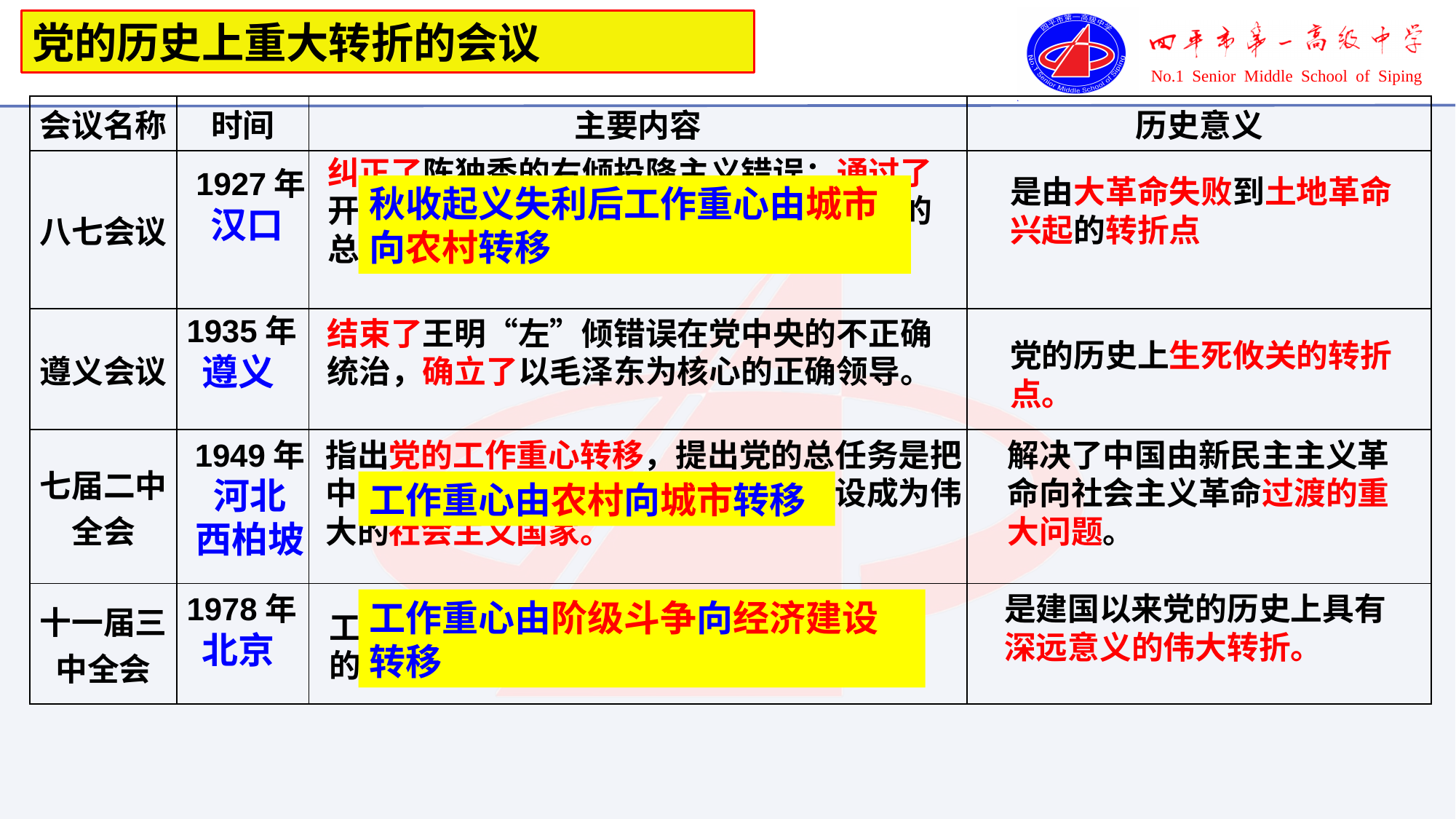

党的历史上重大转折的会议
| 会议名称 | 时间 | 主要内容 | 历史意义 |
| --- | --- | --- | --- |
| 八七会议 |  |  |  |
| 遵义会议 |  |  |  |
| 七届二中全会 |  |  |  |
| 十一届三中全会 |  |  |  |
纠正了陈独秀的右倾投降主义错误；通过了开展土地革命和武装反抗国民党反动统治的总方针；秋收时节发动起义。
1927年
 汉口
是由大革命失败到土地革命兴起的转折点
秋收起义失利后工作重心由城市向农村转移
1935年
 遵义
结束了王明“左”倾错误在党中央的不正确统治，确立了以毛泽东为核心的正确领导。
党的历史上生死攸关的转折点。
1949年
河北
西柏坡
解决了中国由新民主主义革命向社会主义革命过渡的重大问题。
指出党的工作重心转移，提出党的总任务是把中国由农业国变为工业国，把中国建设成为伟大的社会主义国家。
工作重心由农村向城市转移
1978年
 北京
是建国以来党的历史上具有深远意义的伟大转折。
工作重心由阶级斗争向经济建设转移
工作重心转移到经济建设上来；改革开放的伟大决策。